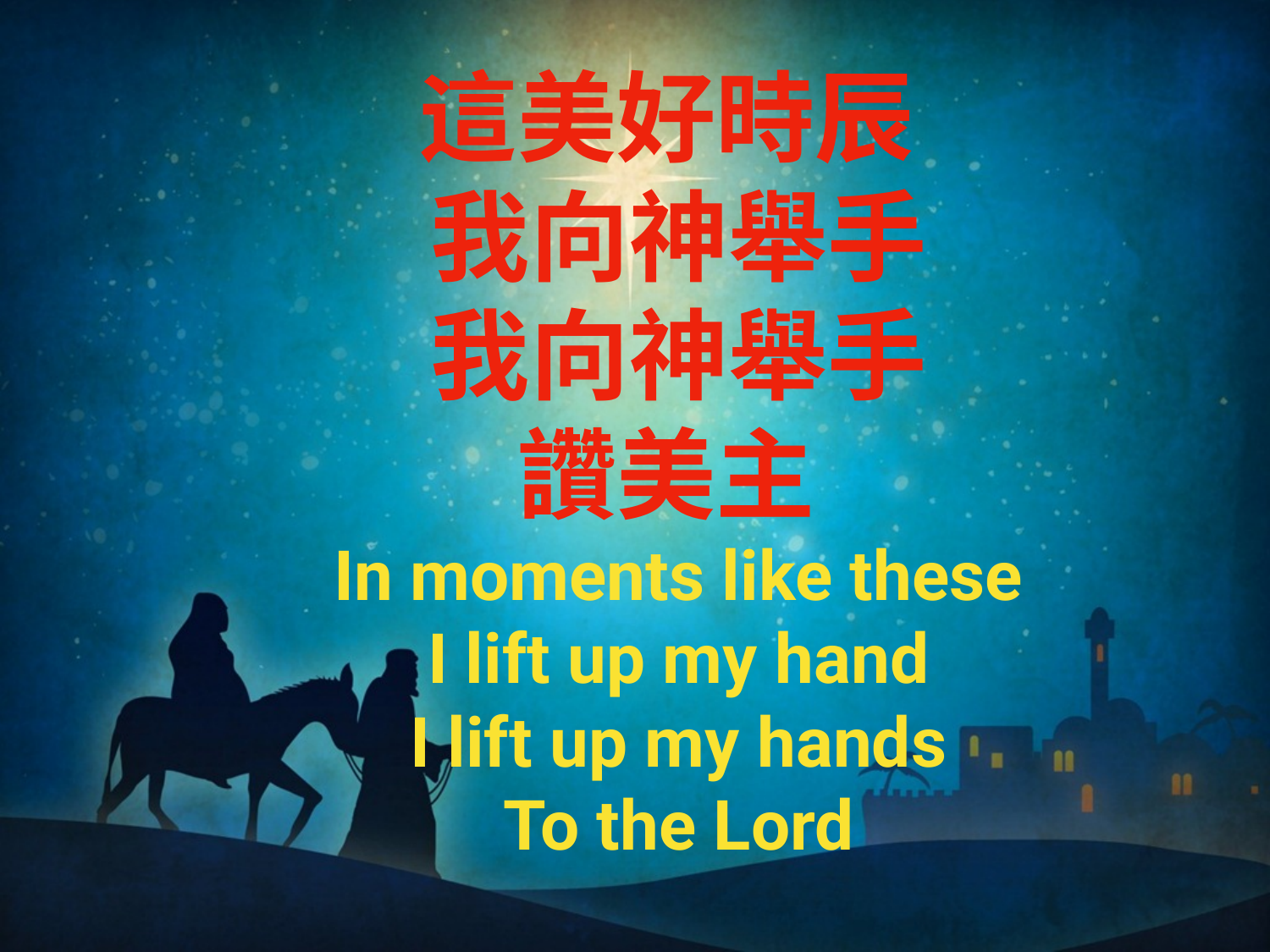

這美好時辰
我向神舉手
我向神舉手
讚美主
In moments like these
I lift up my hand
I lift up my hands
To the Lord